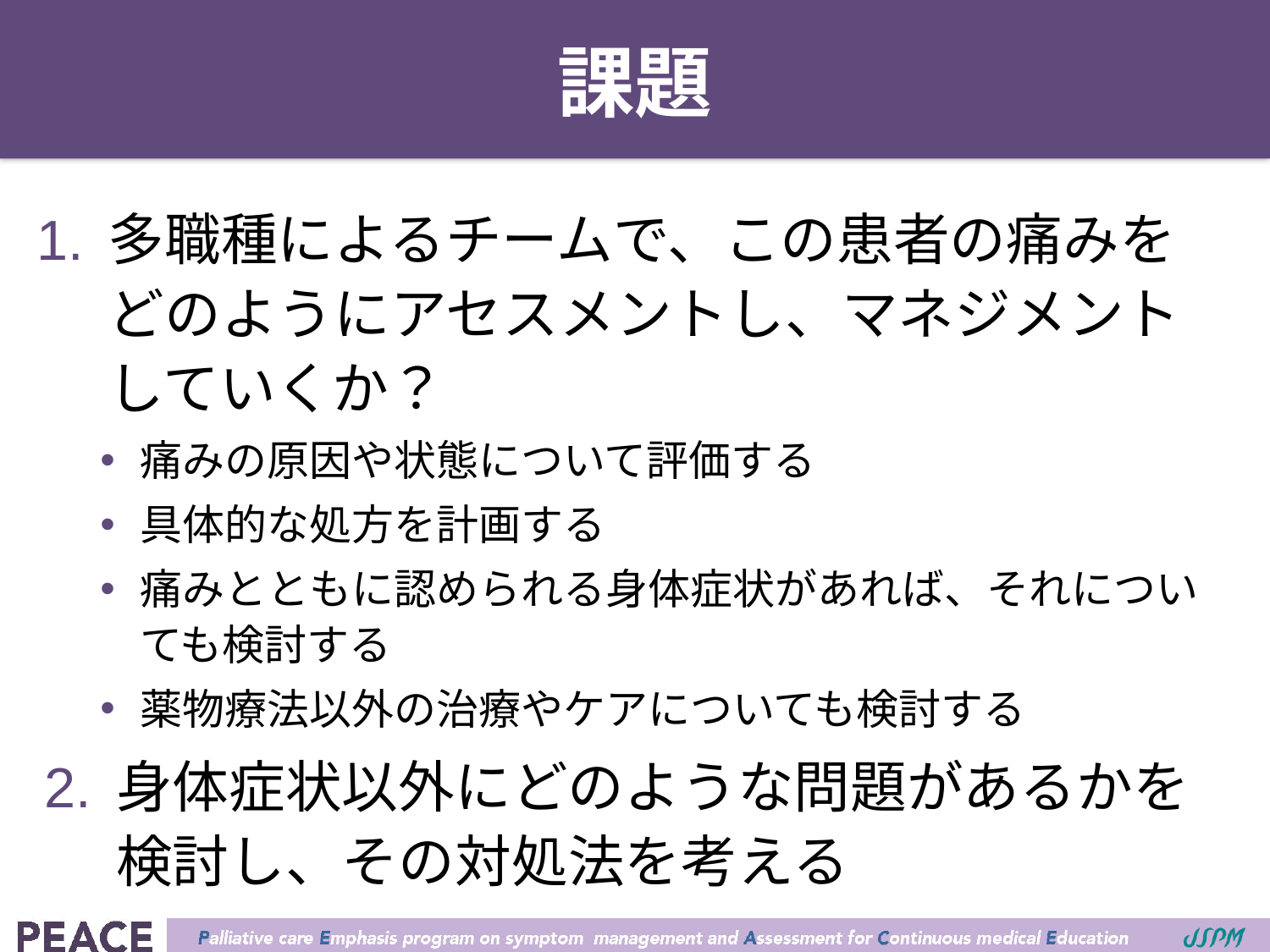

# 課題
多職種によるチームで、この患者の痛みをどのようにアセスメントし、マネジメントしていくか？
痛みの原因や状態について評価する
具体的な処方を計画する
痛みとともに認められる身体症状があれば、それについても検討する
薬物療法以外の治療やケアについても検討する
身体症状以外にどのような問題があるかを検討し、その対処法を考える